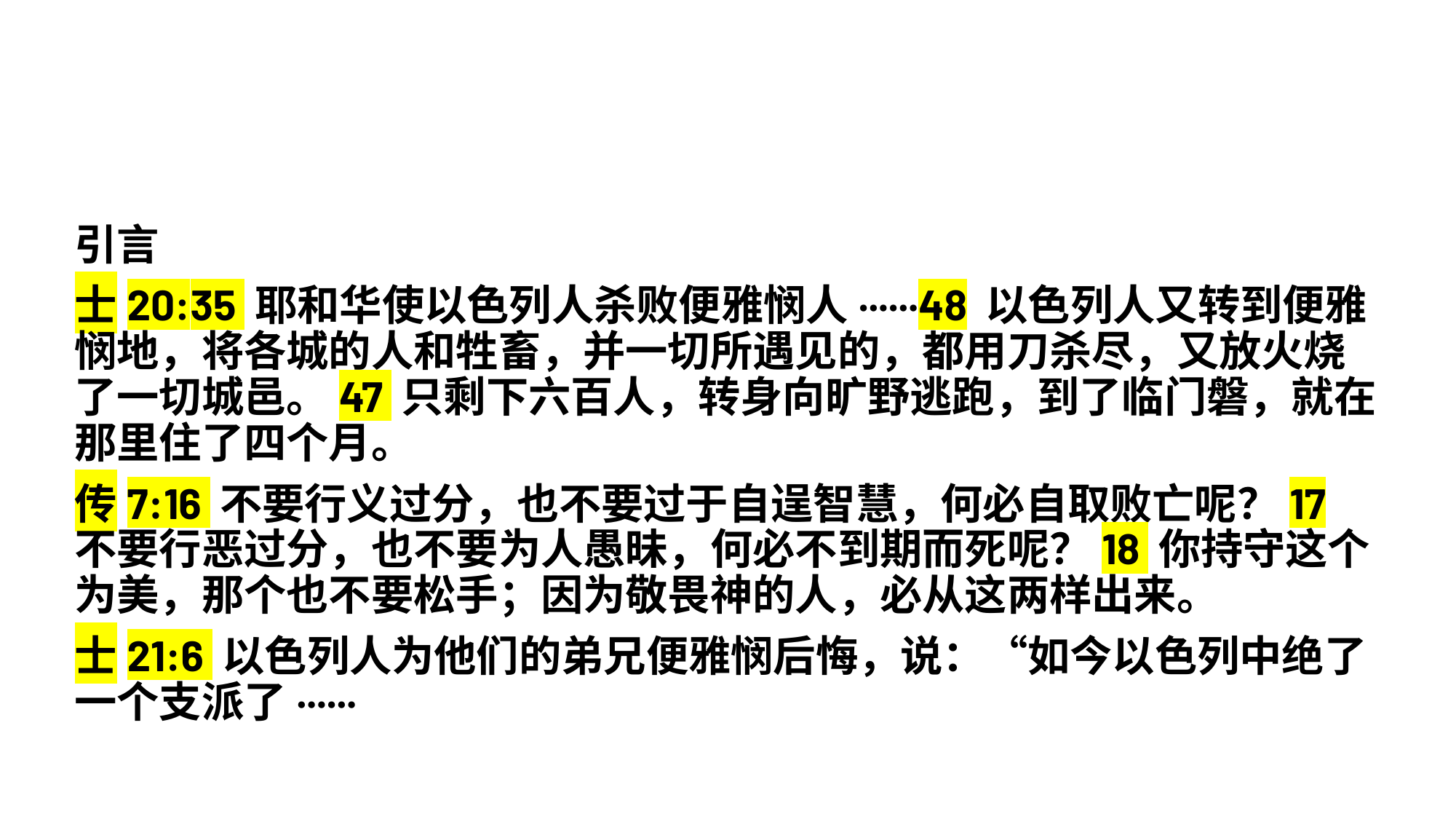

引言
士20:35 耶和华使以色列人杀败便雅悯人······48 以色列人又转到便雅悯地，将各城的人和牲畜，并一切所遇见的，都用刀杀尽，又放火烧了一切城邑。47 只剩下六百人，转身向旷野逃跑，到了临门磐，就在那里住了四个月。
传7:16 不要行义过分，也不要过于自逞智慧，何必自取败亡呢？17 不要行恶过分，也不要为人愚昧，何必不到期而死呢？18 你持守这个为美，那个也不要松手；因为敬畏神的人，必从这两样出来。
士21:6 以色列人为他们的弟兄便雅悯后悔，说：“如今以色列中绝了一个支派了······